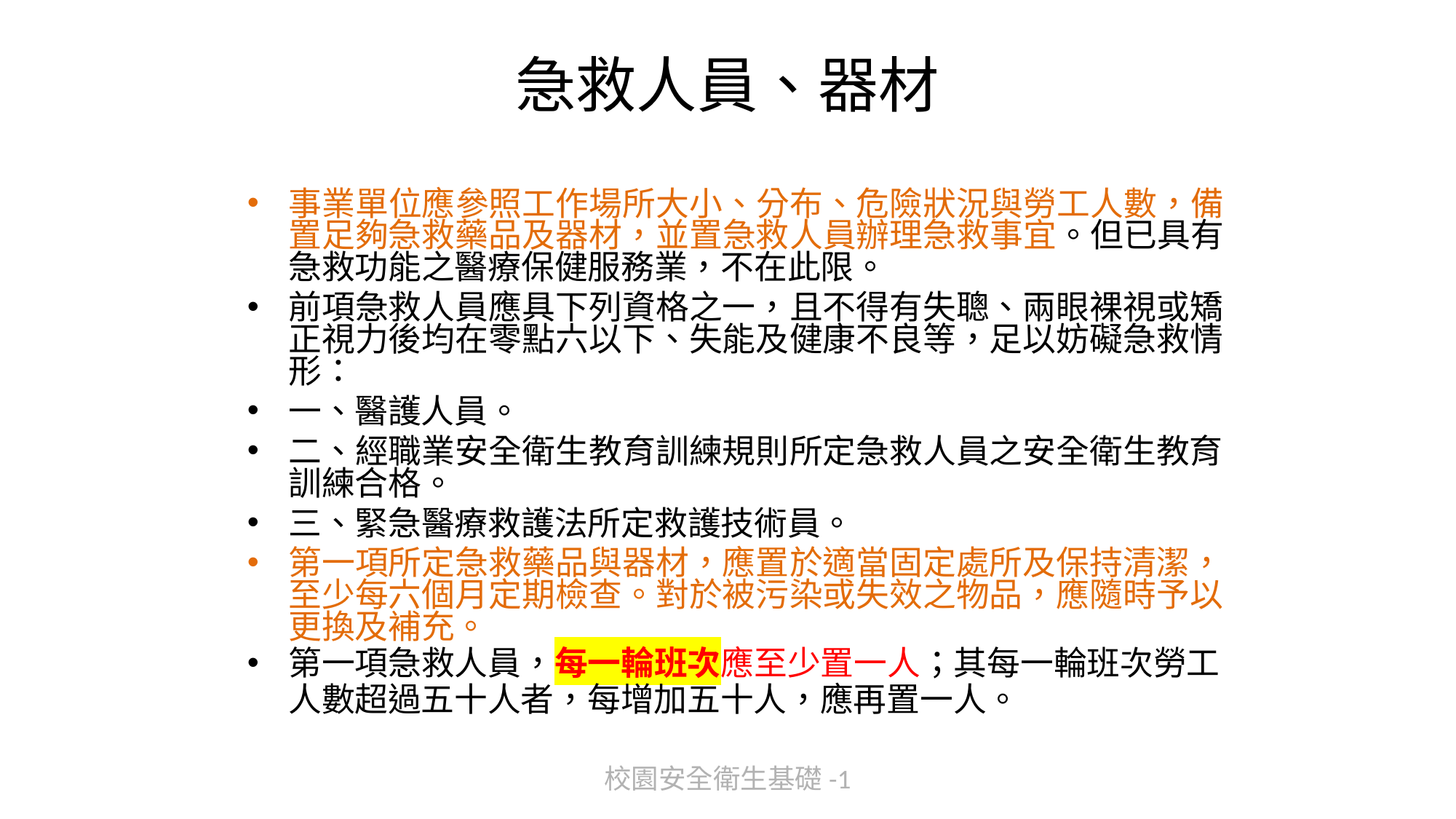

# 急救人員、器材
事業單位應參照工作場所大小、分布、危險狀況與勞工人數，備 置足夠急救藥品及器材，並置急救人員辦理急救事宜。但已具有 急救功能之醫療保健服務業，不在此限。
前項急救人員應具下列資格之一，且不得有失聰、兩眼裸視或矯 正視力後均在零點六以下、失能及健康不良等，足以妨礙急救情 形：
一、醫護人員。
二、經職業安全衛生教育訓練規則所定急救人員之安全衛生教育 訓練合格。
三、緊急醫療救護法所定救護技術員。
第一項所定急救藥品與器材，應置於適當固定處所及保持清潔， 至少每六個月定期檢查。對於被污染或失效之物品，應隨時予以 更換及補充。
第一項急救人員，每一輪班次應至少置一人；其每一輪班次勞工
人數超過五十人者，每增加五十人，應再置一人。
校園安全衛生基礎-1
303